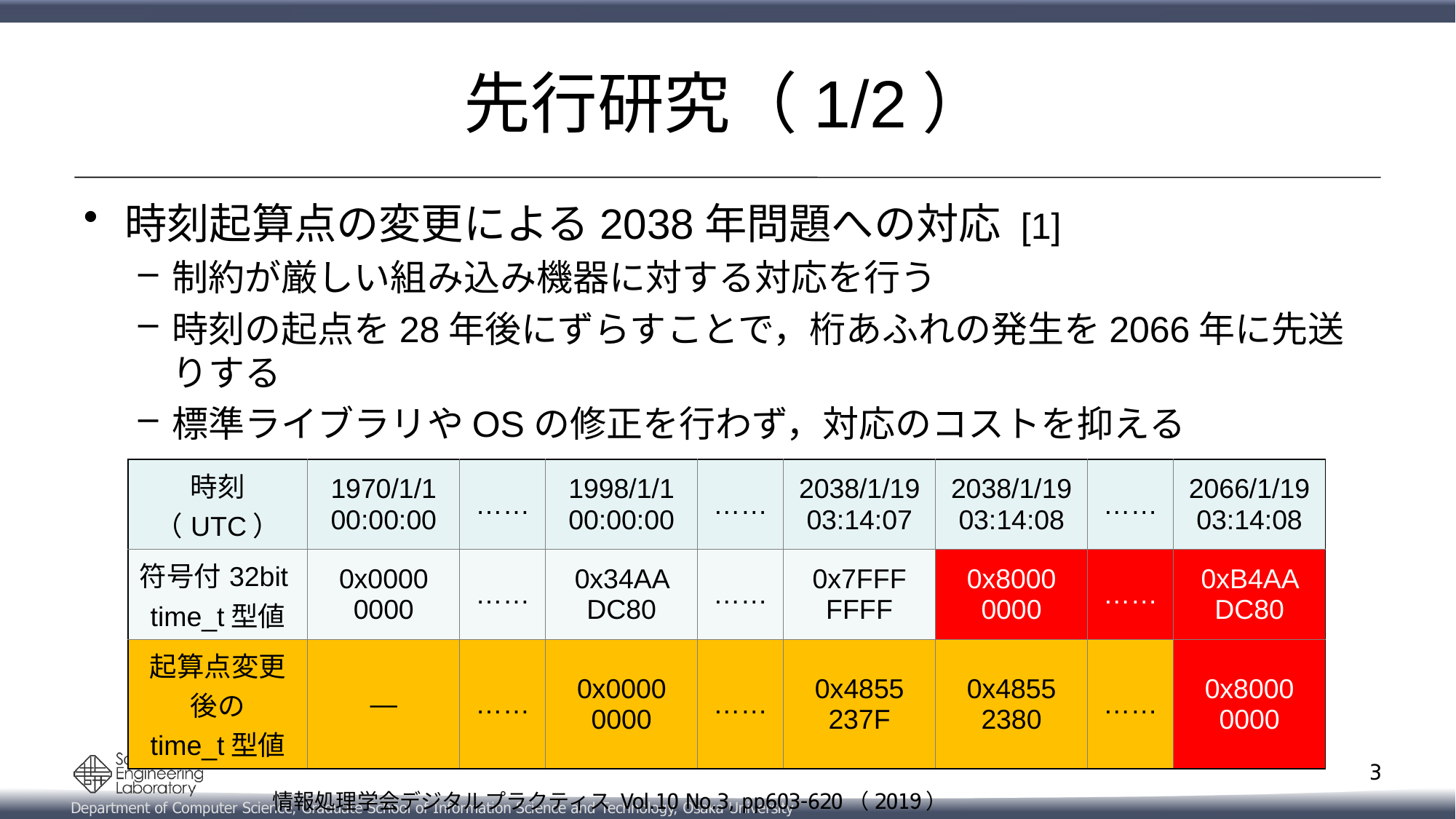

# 先行研究（1/2）
時刻起算点の変更による2038年問題への対応 [1]
制約が厳しい組み込み機器に対する対応を行う
時刻の起点を28年後にずらすことで，桁あふれの発生を2066年に先送りする
標準ライブラリやOSの修正を行わず，対応のコストを抑える
| 時刻（UTC） | 1970/1/1 00:00:00 | …… | 1998/1/1 00:00:00 | …… | 2038/1/19 03:14:07 | 2038/1/19 03:14:08 | …… | 2066/1/19 03:14:08 |
| --- | --- | --- | --- | --- | --- | --- | --- | --- |
| 符号付32bit time\_t型値 | 0x0000 0000 | …… | 0x34AA DC80 | …… | 0x7FFF FFFF | 0x8000 0000 | …… | 0xB4AA DC80 |
| 起算点変更後の time\_t型値 | ― | …… | 0x0000 0000 | …… | 0x4855 237F | 0x4855 2380 | …… | 0x8000 0000 |
[1] 大江秀幸, 安藤友康, 松下誠, 井上克郎: 組込み機器開発における2038年問題への対応事例,
情報処理学会デジタルプラクティス Vol.10 No.3, pp603-620（2019）

3